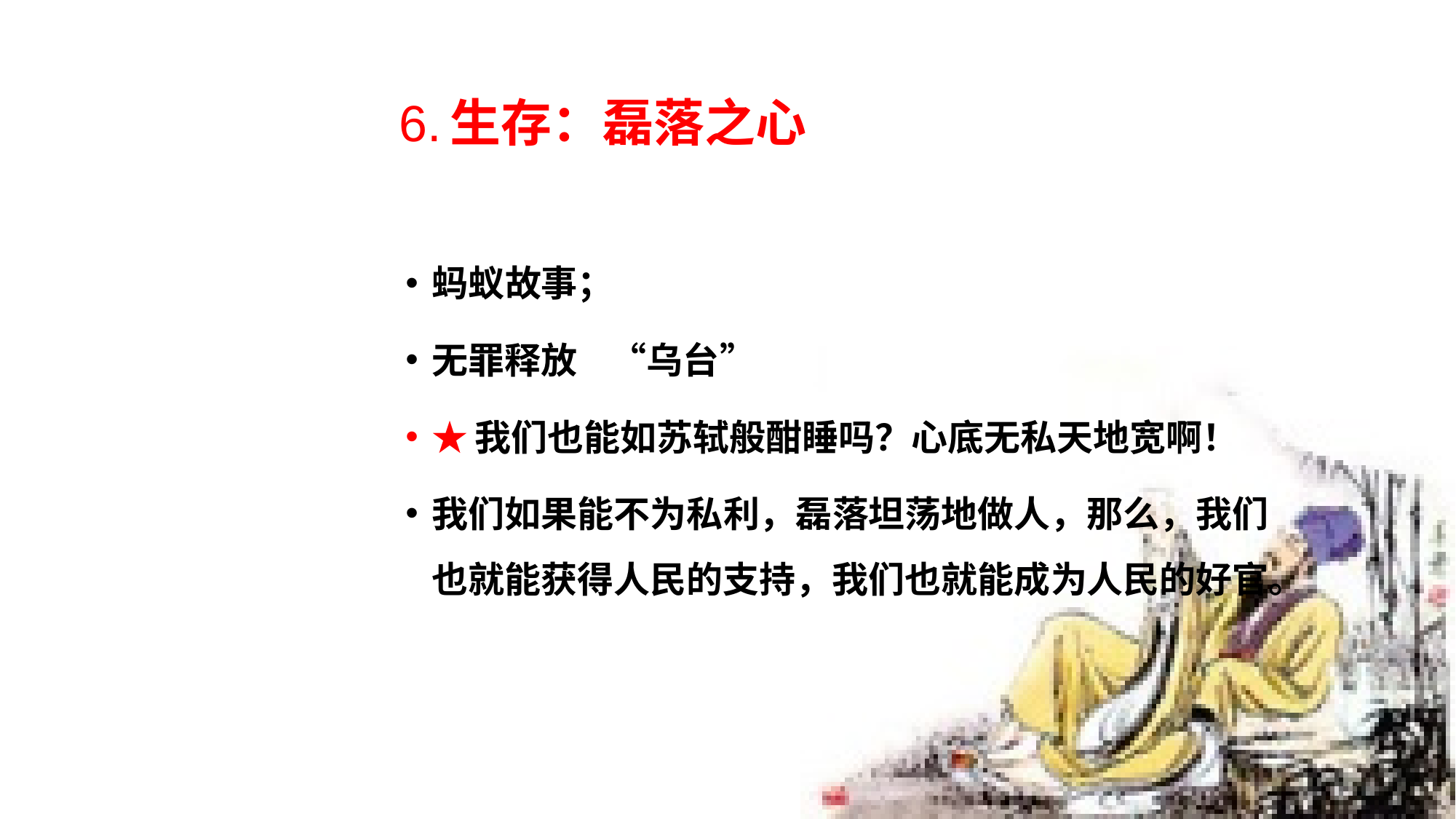

# 6.生存：磊落之心
蚂蚁故事；
无罪释放    “乌台”
★我们也能如苏轼般酣睡吗？心底无私天地宽啊！
我们如果能不为私利，磊落坦荡地做人，那么，我们也就能获得人民的支持，我们也就能成为人民的好官。